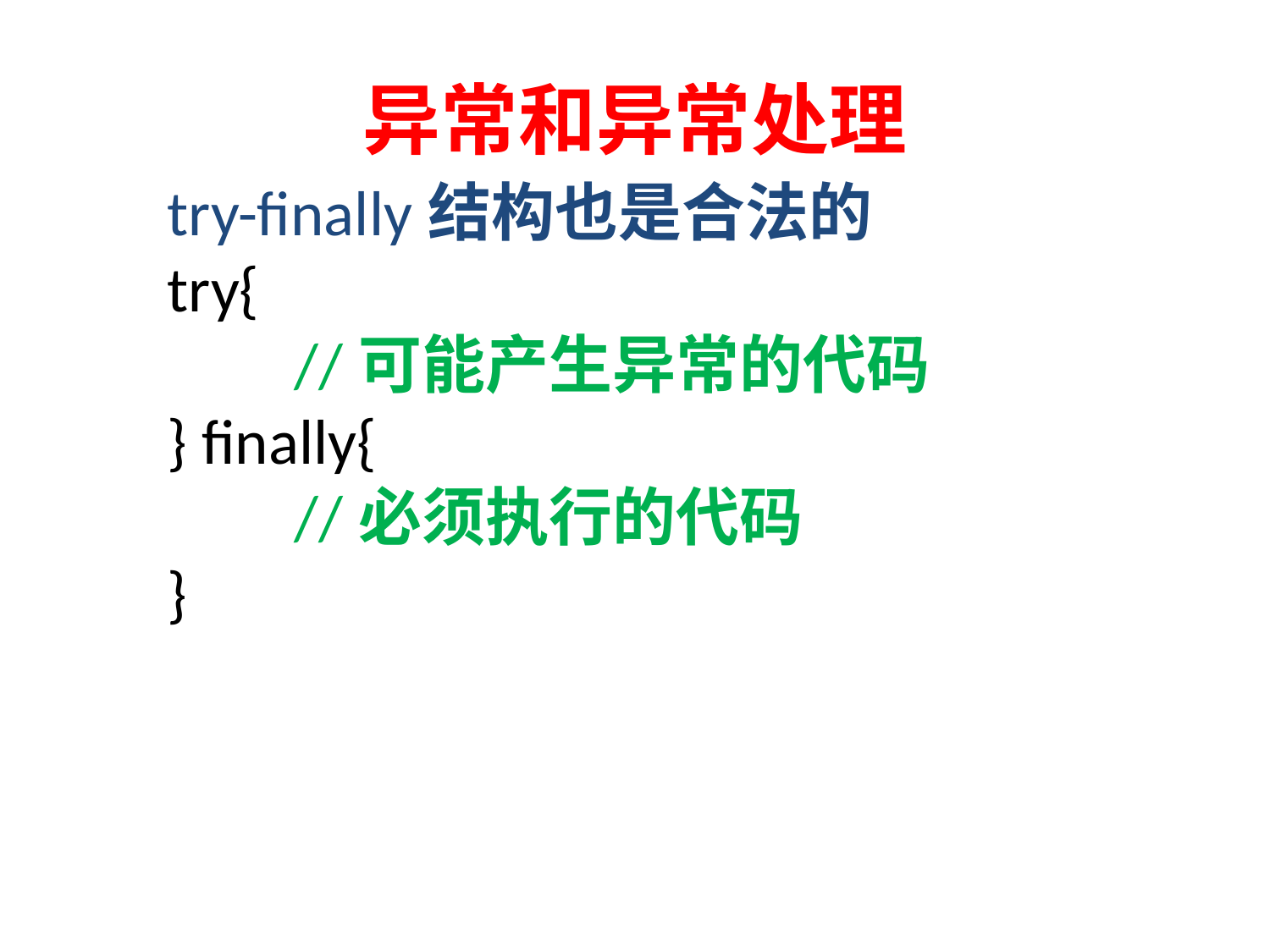

# 异常和异常处理
try-finally结构也是合法的
try{
	//可能产生异常的代码
} finally{
	//必须执行的代码
}